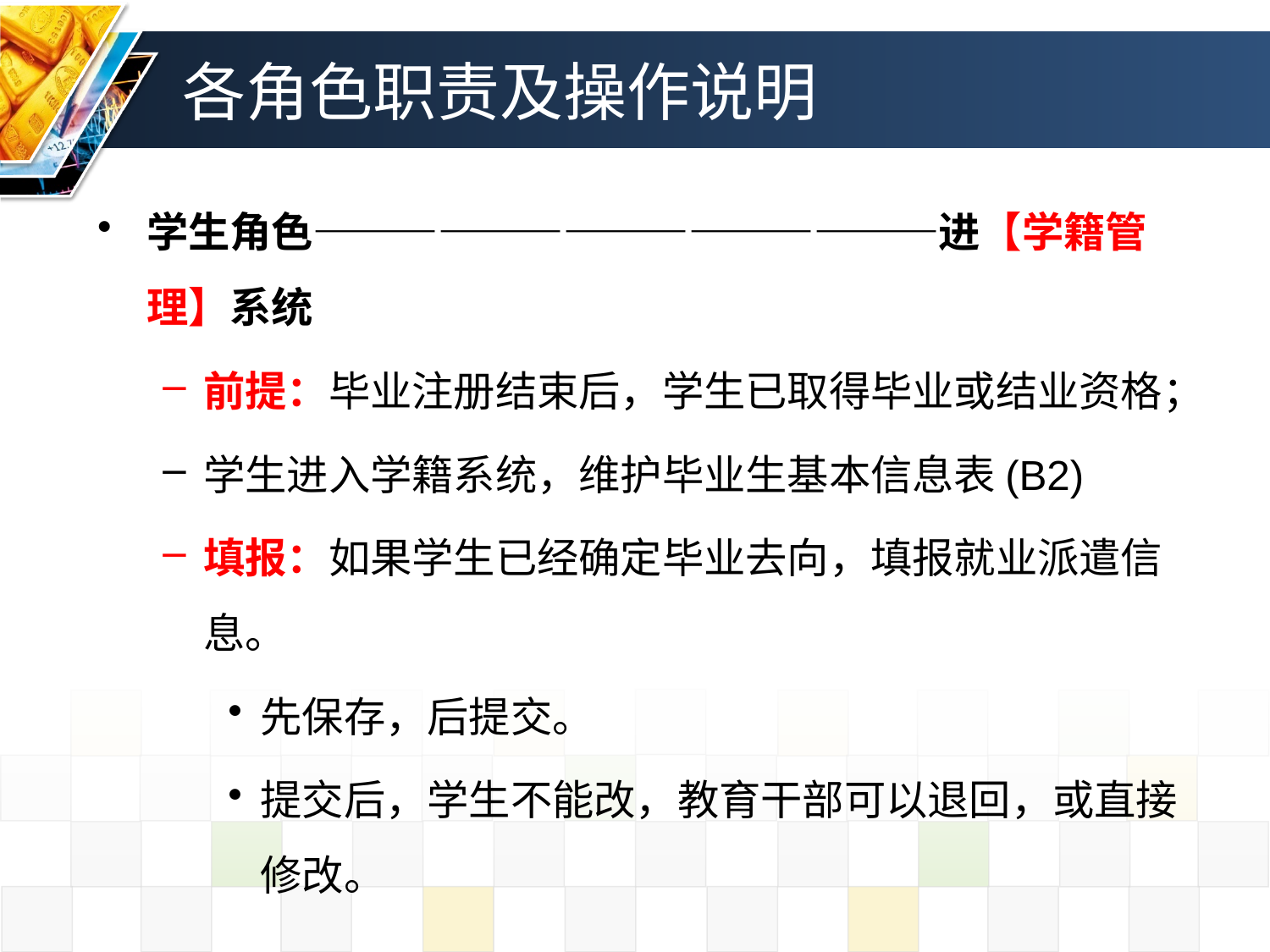

# 各角色职责及操作说明
学生角色———————————————进【学籍管理】系统
前提：毕业注册结束后，学生已取得毕业或结业资格；
学生进入学籍系统，维护毕业生基本信息表(B2)
填报：如果学生已经确定毕业去向，填报就业派遣信息。
先保存，后提交。
提交后，学生不能改，教育干部可以退回，或直接修改。